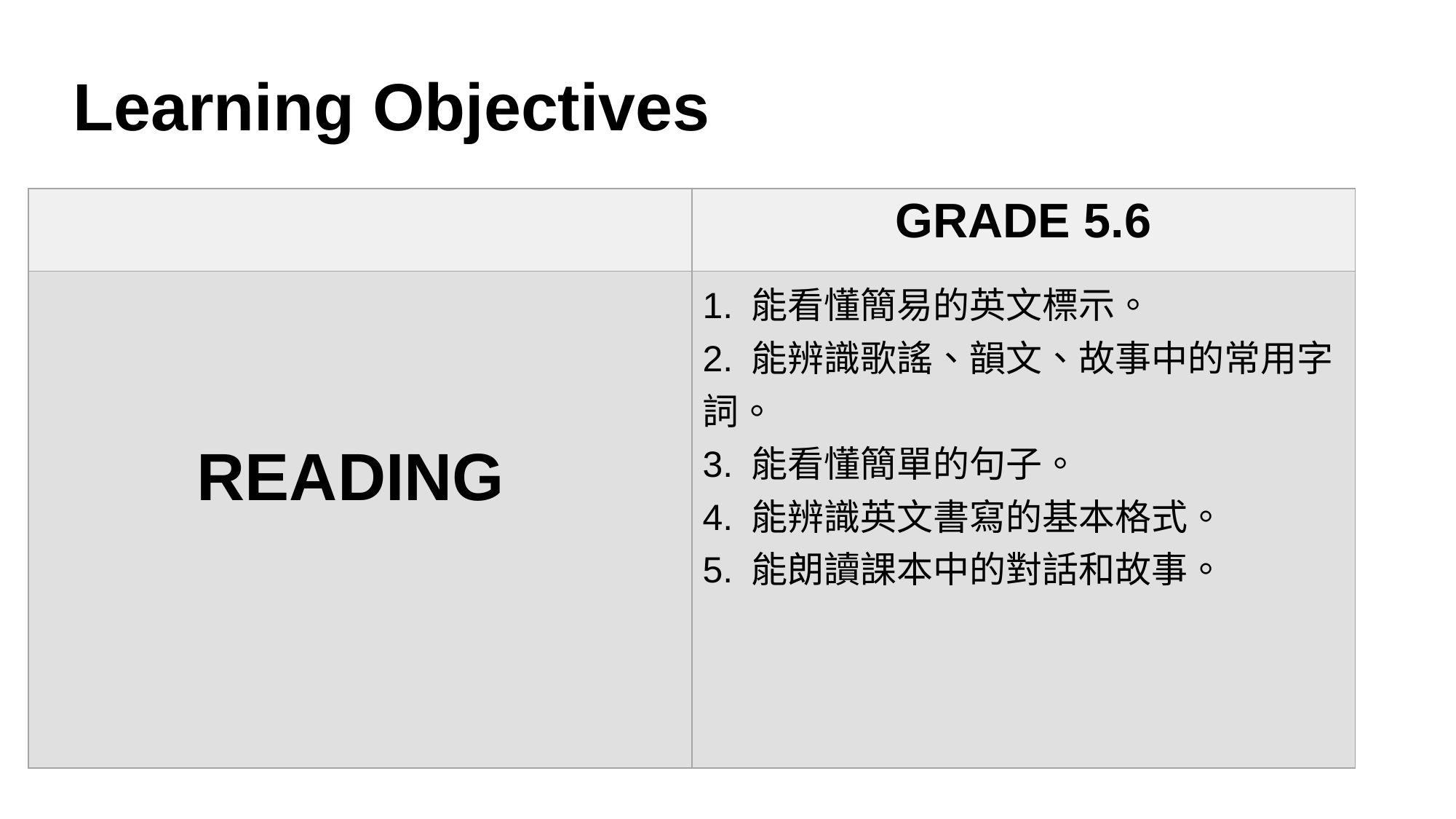

# Learning Objectives
|  | GRADE 5.6 |
| --- | --- |
| READING | 1. 能看懂簡易的英文標示。 2. 能辨識歌謠、韻文、故事中的常用字詞。 3. 能看懂簡單的句子。 4. 能辨識英文書寫的基本格式。 5. 能朗讀課本中的對話和故事。 |